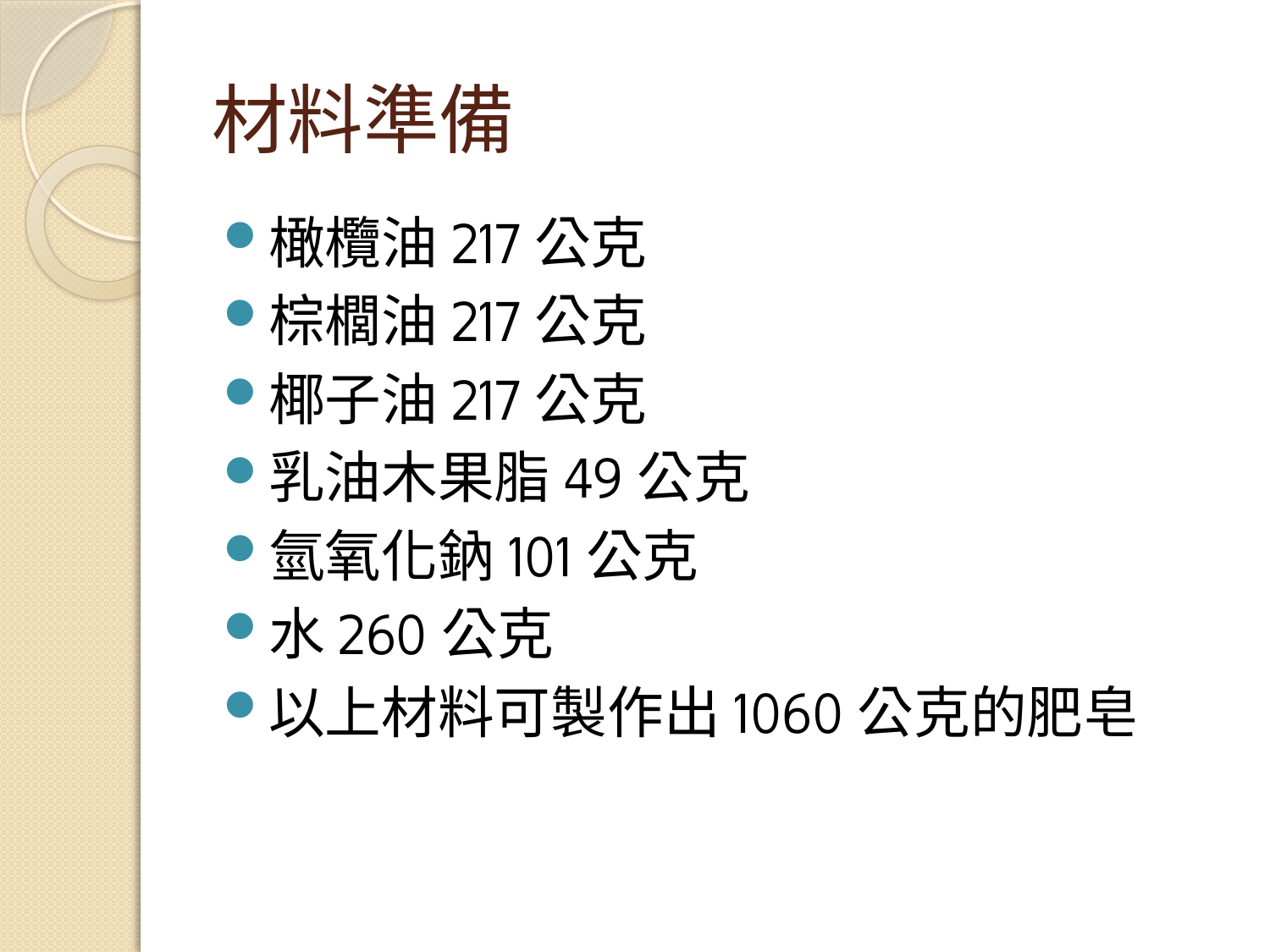

# 材料準備
橄欖油217公克
棕櫚油217公克
椰子油217公克
乳油木果脂49公克
氫氧化鈉101公克
水260公克
以上材料可製作出1060公克的肥皂